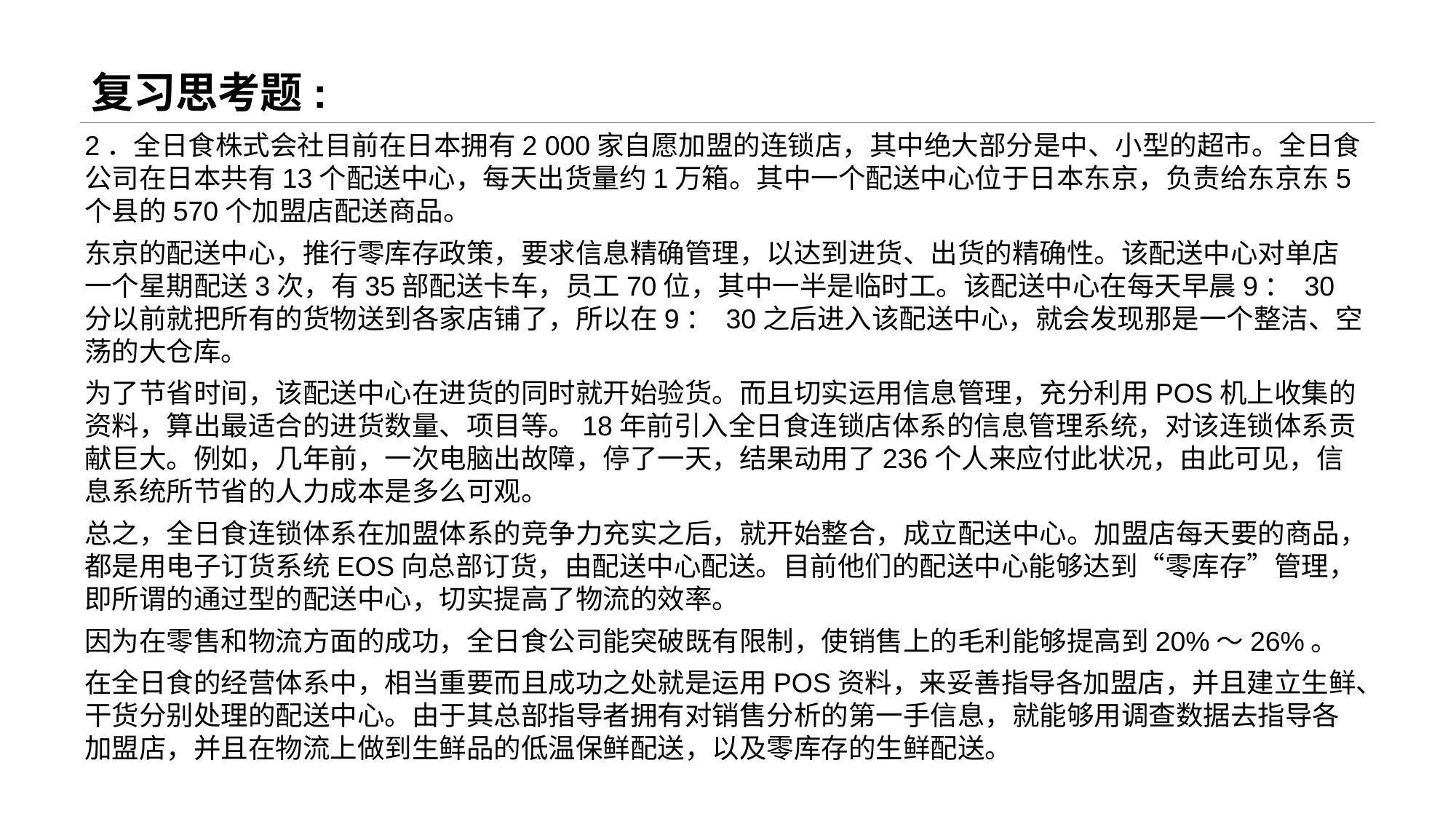

# 复习思考题:
2．全日食株式会社目前在日本拥有2 000家自愿加盟的连锁店，其中绝大部分是中、小型的超市。全日食公司在日本共有13个配送中心，每天出货量约1万箱。其中一个配送中心位于日本东京，负责给东京东5个县的570个加盟店配送商品。
东京的配送中心，推行零库存政策，要求信息精确管理，以达到进货、出货的精确性。该配送中心对单店一个星期配送3次，有35部配送卡车，员工70位，其中一半是临时工。该配送中心在每天早晨9： 30分以前就把所有的货物送到各家店铺了，所以在9： 30之后进入该配送中心，就会发现那是一个整洁、空荡的大仓库。
为了节省时间，该配送中心在进货的同时就开始验货。而且切实运用信息管理，充分利用POS机上收集的资料，算出最适合的进货数量、项目等。18年前引入全日食连锁店体系的信息管理系统，对该连锁体系贡献巨大。例如，几年前，一次电脑出故障，停了一天，结果动用了236个人来应付此状况，由此可见，信息系统所节省的人力成本是多么可观。
总之，全日食连锁体系在加盟体系的竞争力充实之后，就开始整合，成立配送中心。加盟店每天要的商品，都是用电子订货系统EOS向总部订货，由配送中心配送。目前他们的配送中心能够达到“零库存”管理，即所谓的通过型的配送中心，切实提高了物流的效率。
因为在零售和物流方面的成功，全日食公司能突破既有限制，使销售上的毛利能够提高到20%～26%。
在全日食的经营体系中，相当重要而且成功之处就是运用POS资料，来妥善指导各加盟店，并且建立生鲜、干货分别处理的配送中心。由于其总部指导者拥有对销售分析的第一手信息，就能够用调查数据去指导各加盟店，并且在物流上做到生鲜品的低温保鲜配送，以及零库存的生鲜配送。
20